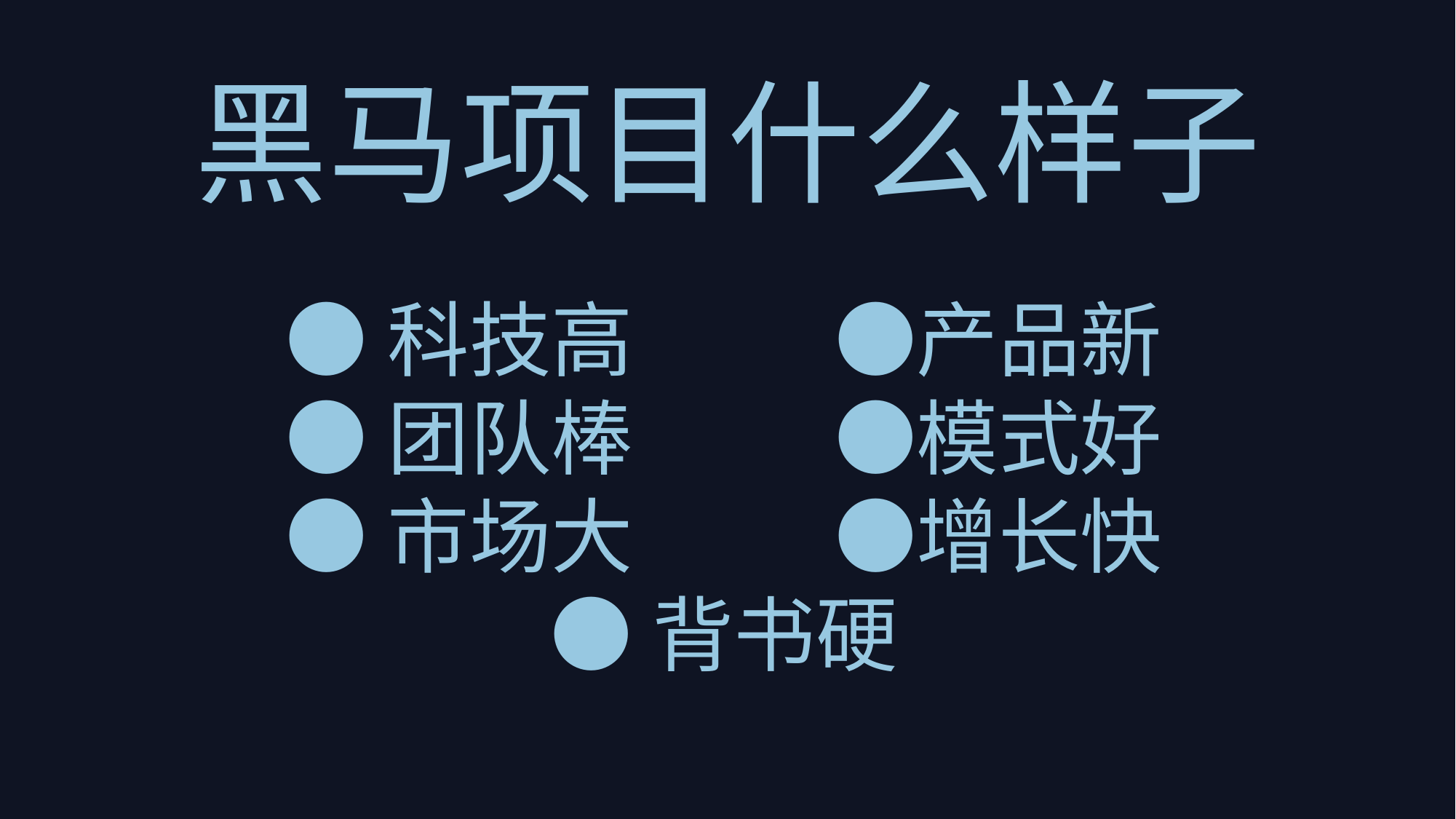

黑马项目什么样子
●科技高           ●产品新
●团队棒           ●模式好
●市场大           ●增长快
●背书硬